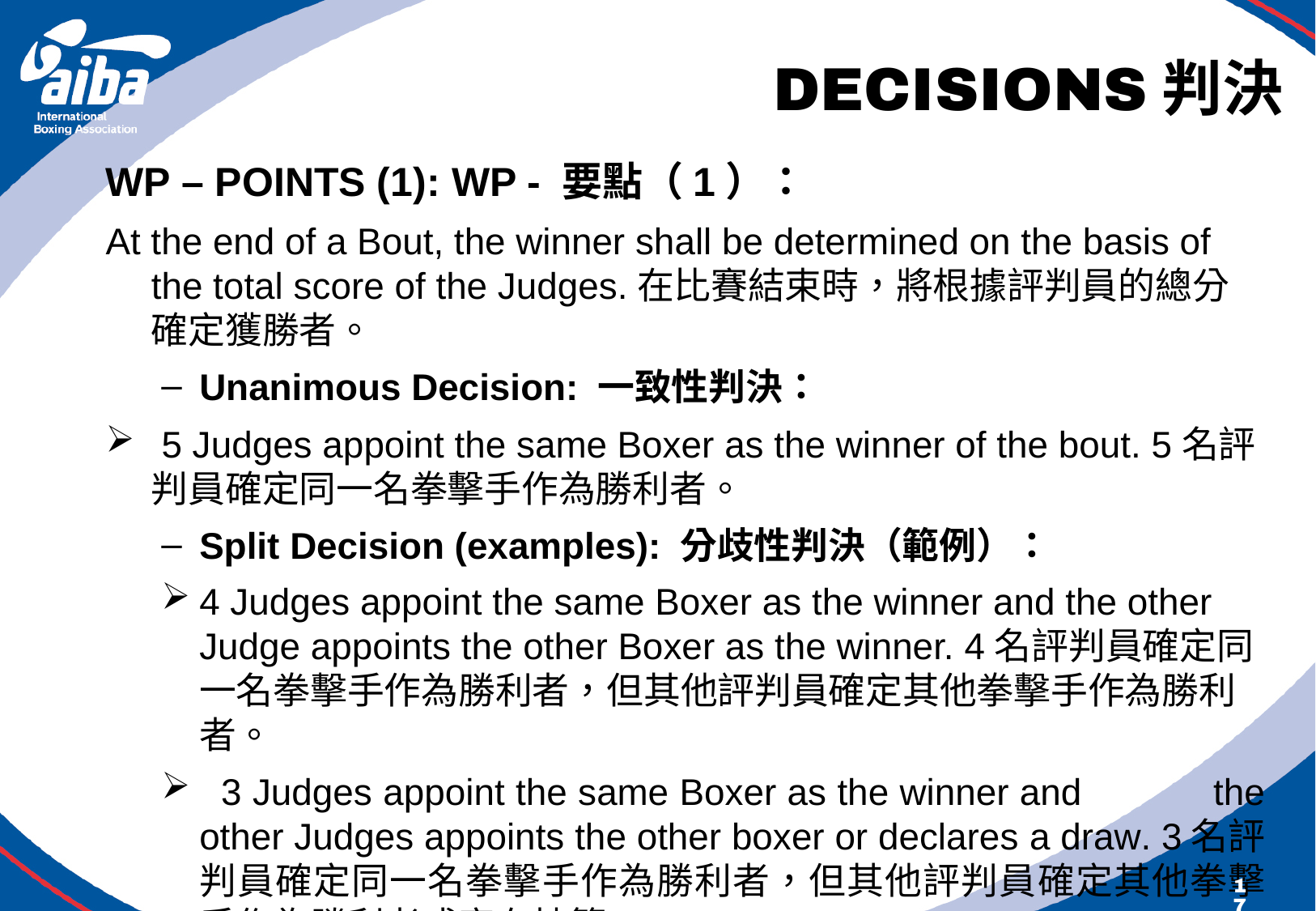

# DECISIONS判決
WP – POINTS (1): WP - 要點（1）：
At the end of a Bout, the winner shall be determined on the basis of the total score of the Judges.在比賽結束時，將根據評判員的總分確定獲勝者。
Unanimous Decision: 一致性判決：
 5 Judges appoint the same Boxer as the winner of the bout. 5名評判員確定同一名拳擊手作為勝利者。
Split Decision (examples): 分歧性判決（範例）：
4 Judges appoint the same Boxer as the winner and the other Judge appoints the other Boxer as the winner. 4名評判員確定同一名拳擊手作為勝利者，但其他評判員確定其他拳擊手作為勝利者。
  3 Judges appoint the same Boxer as the winner and        	   the other Judges appoints the other boxer or declares a draw. 3名評判員確定同一名拳擊手作為勝利者，但其他評判員確定其他拳擊手作為勝利者或宣布抽籤。

175